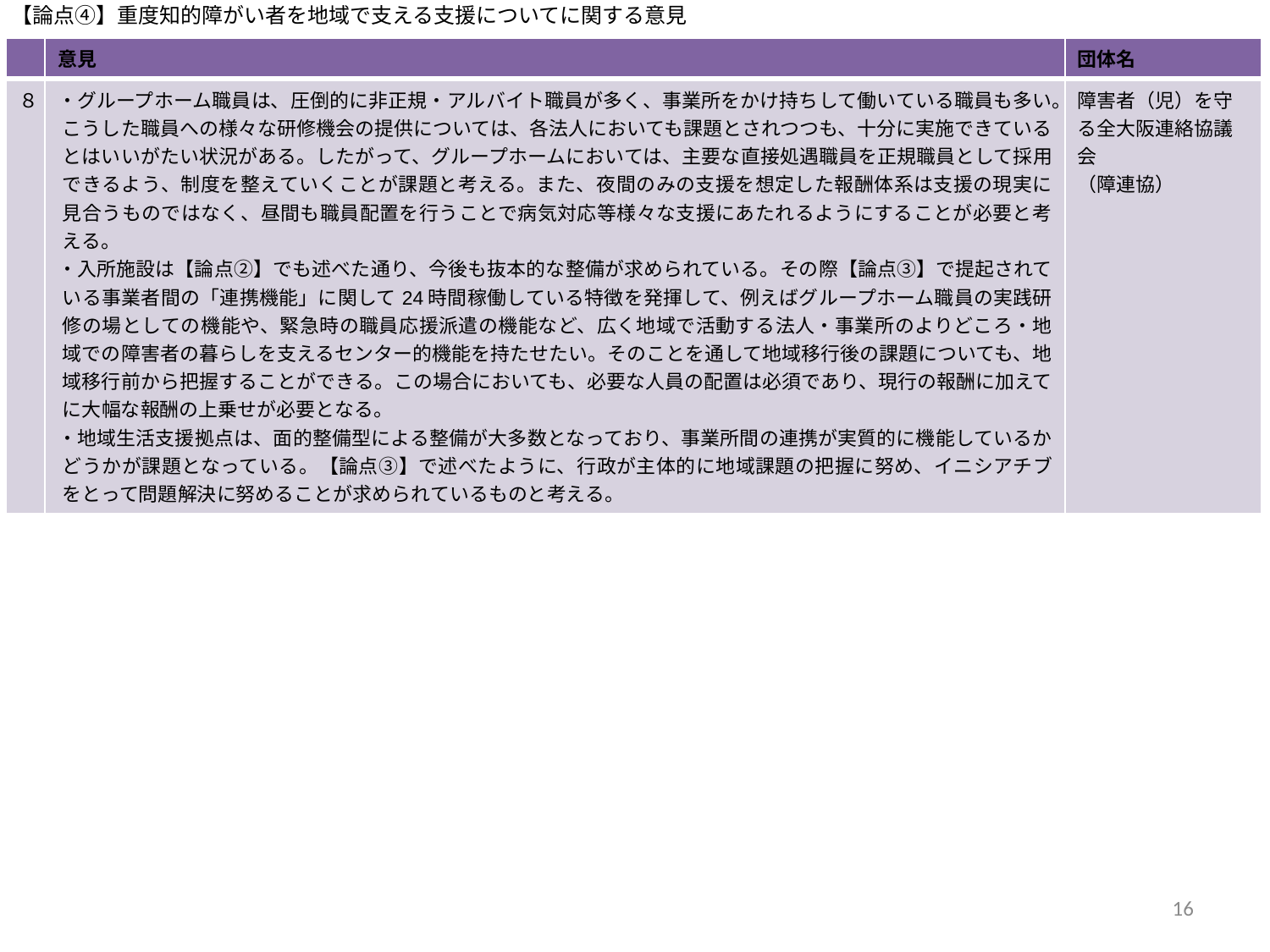

【論点④】重度知的障がい者を地域で支える支援についてに関する意見
|  | 意見 | 団体名 |
| --- | --- | --- |
| ８ | ・グループホーム職員は、圧倒的に非正規・アルバイト職員が多く、事業所をかけ持ちして働いている職員も多い。こうした職員への様々な研修機会の提供については、各法人においても課題とされつつも、十分に実施できているとはいいがたい状況がある。したがって、グループホームにおいては、主要な直接処遇職員を正規職員として採用できるよう、制度を整えていくことが課題と考える。また、夜間のみの支援を想定した報酬体系は支援の現実に見合うものではなく、昼間も職員配置を行うことで病気対応等様々な支援にあたれるようにすることが必要と考える。 ・入所施設は【論点②】でも述べた通り、今後も抜本的な整備が求められている。その際【論点③】で提起されている事業者間の「連携機能」に関して24時間稼働している特徴を発揮して、例えばグループホーム職員の実践研修の場としての機能や、緊急時の職員応援派遣の機能など、広く地域で活動する法人・事業所のよりどころ・地域での障害者の暮らしを支えるセンター的機能を持たせたい。そのことを通して地域移行後の課題についても、地域移行前から把握することができる。この場合においても、必要な人員の配置は必須であり、現行の報酬に加えてに大幅な報酬の上乗せが必要となる。 ・地域生活支援拠点は、面的整備型による整備が大多数となっており、事業所間の連携が実質的に機能しているかどうかが課題となっている。【論点③】で述べたように、行政が主体的に地域課題の把握に努め、イニシアチブをとって問題解決に努めることが求められているものと考える。 | 障害者（児）を守る全大阪連絡協議会 （障連協） |
16